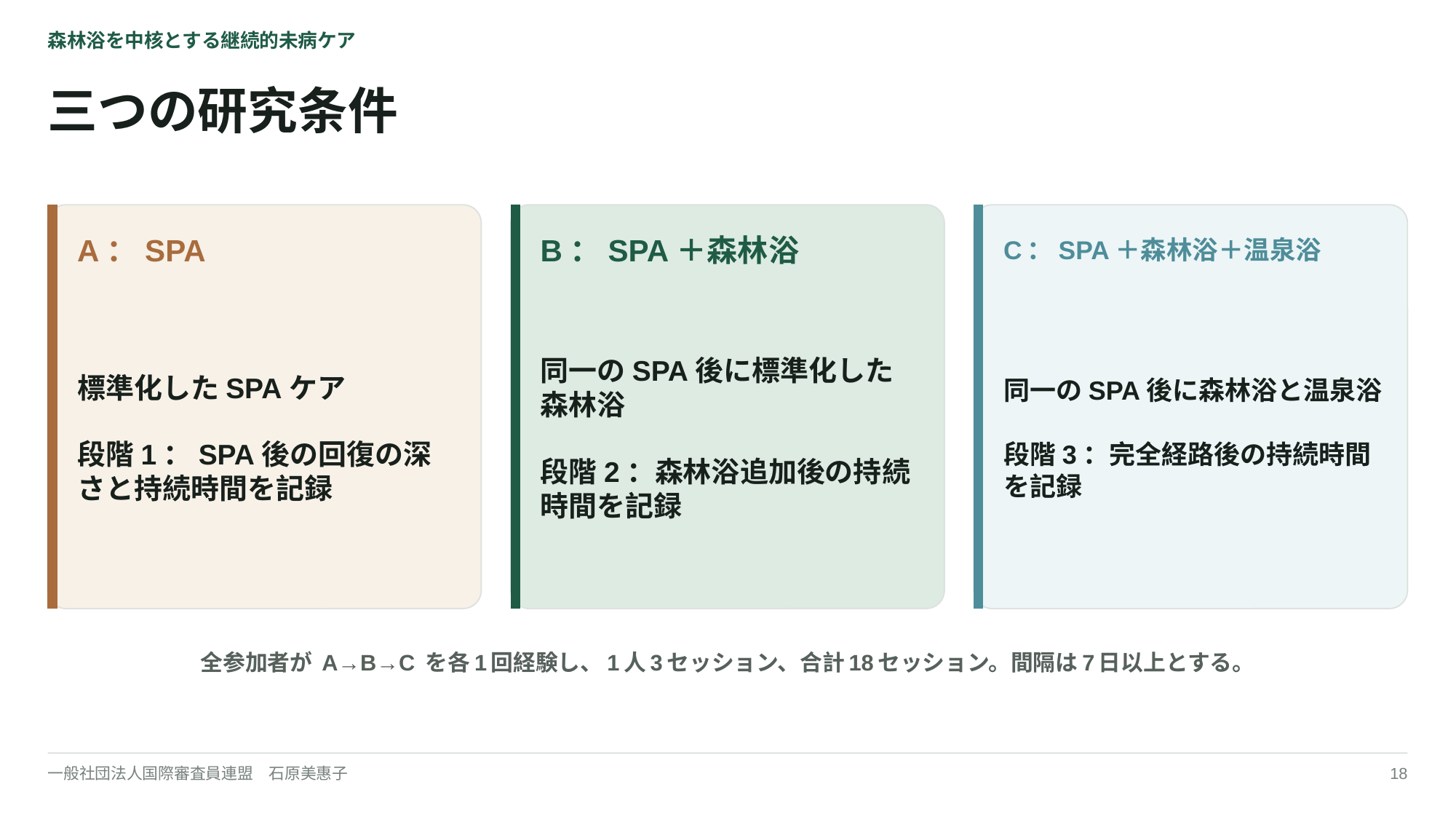

森林浴を中核とする継続的未病ケア
三つの研究条件

A：SPA
B：SPA＋森林浴
C：SPA＋森林浴＋温泉浴
標準化したSPAケア

段階1：SPA後の回復の深さと持続時間を記録
同一のSPA後に標準化した森林浴

段階2：森林浴追加後の持続時間を記録
同一のSPA後に森林浴と温泉浴

段階3：完全経路後の持続時間を記録
全参加者が A→B→C を各1回経験し、1人3セッション、合計18セッション。間隔は7日以上とする。

一般社団法人国際審査員連盟　石原美惠子
18